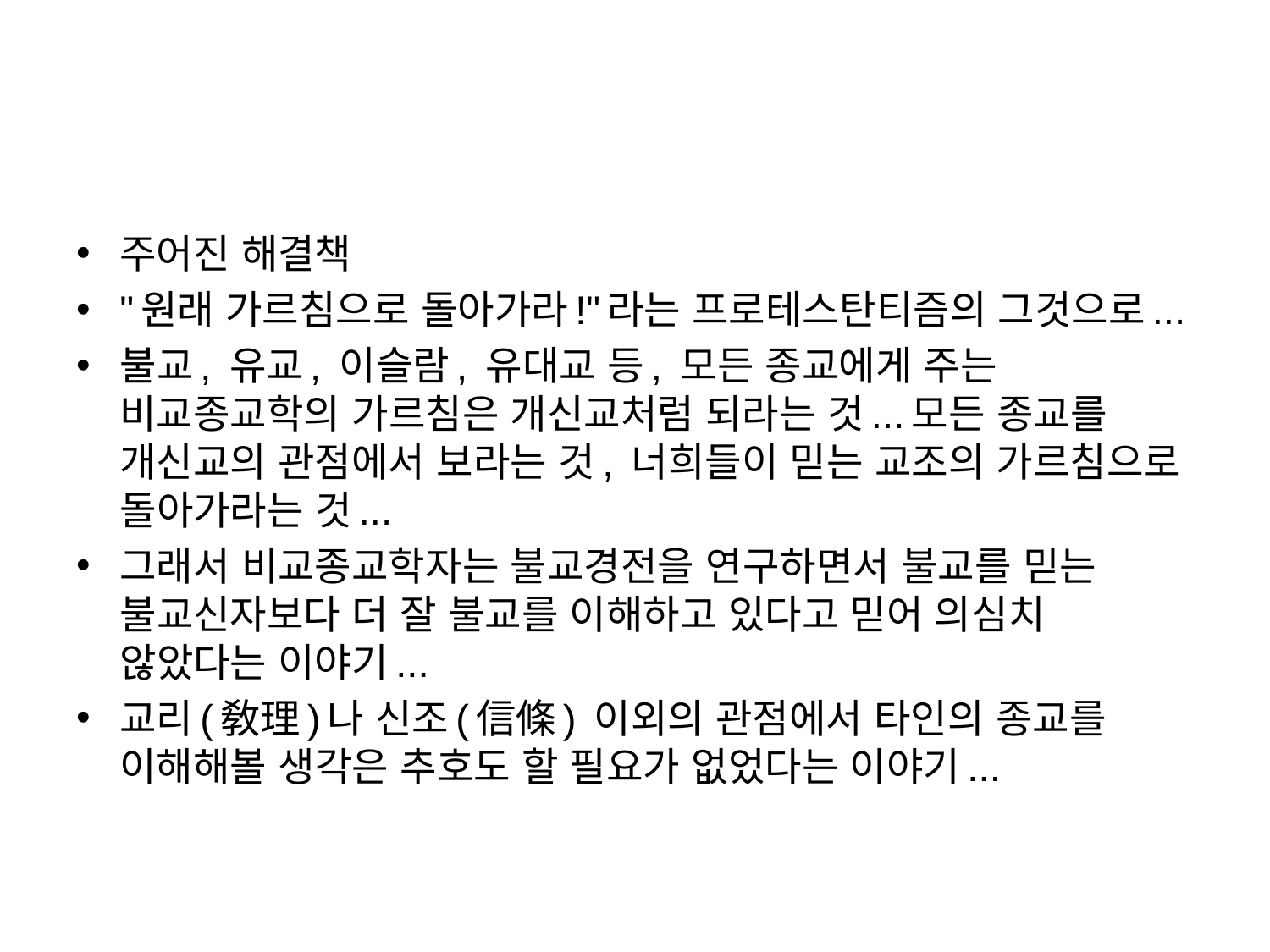

주어진 해결책
"원래 가르침으로 돌아가라!"라는 프로테스탄티즘의 그것으로...
불교, 유교, 이슬람, 유대교 등, 모든 종교에게 주는 비교종교학의 가르침은 개신교처럼 되라는 것...모든 종교를 개신교의 관점에서 보라는 것, 너희들이 믿는 교조의 가르침으로 돌아가라는 것...
그래서 비교종교학자는 불교경전을 연구하면서 불교를 믿는 불교신자보다 더 잘 불교를 이해하고 있다고 믿어 의심치 않았다는 이야기...
교리(敎理)나 신조(信條) 이외의 관점에서 타인의 종교를 이해해볼 생각은 추호도 할 필요가 없었다는 이야기...